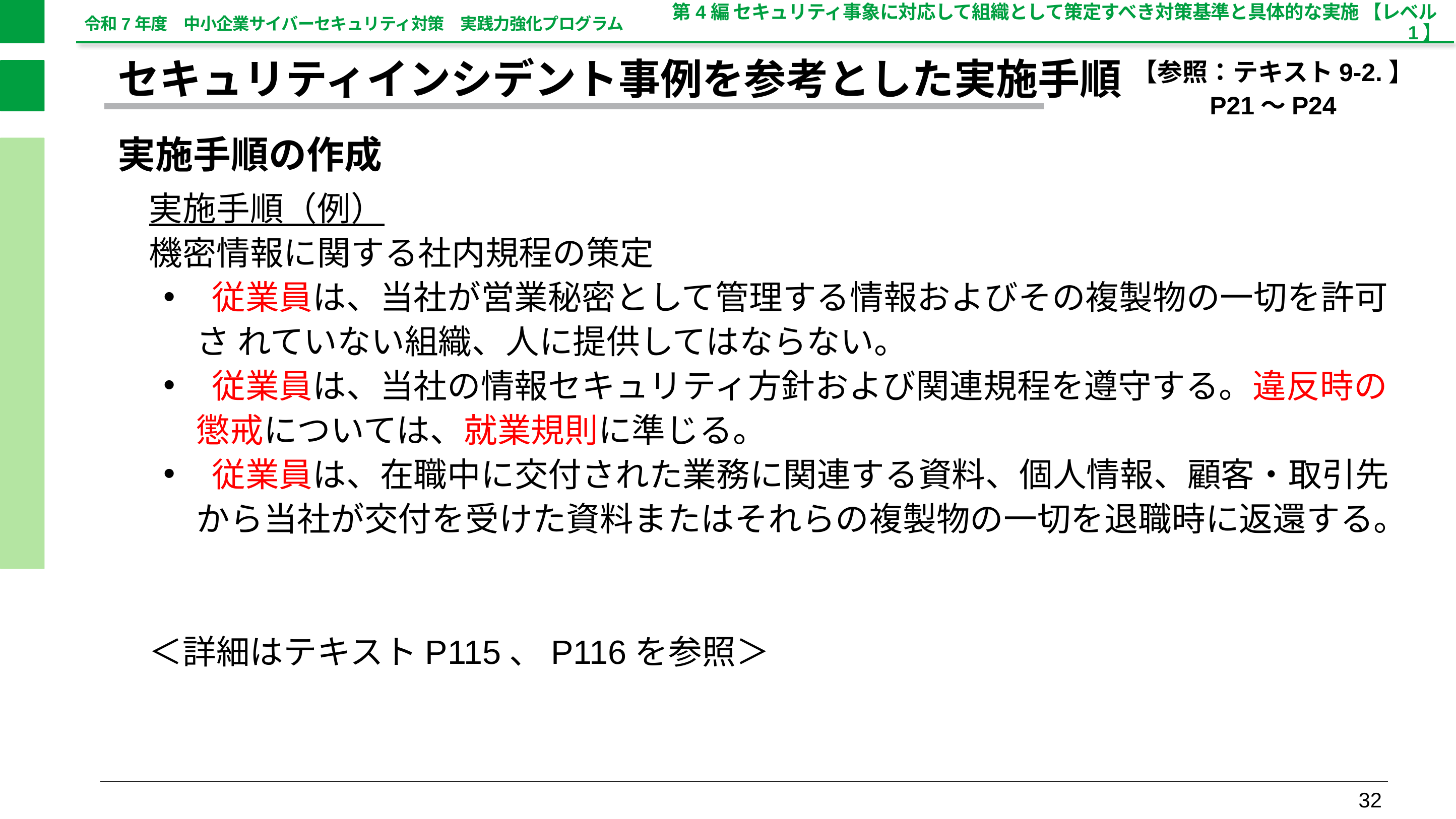

第4編 セキュリティ事象に対応して組織として策定すべき対策基準と具体的な実施 【レベル1】
【参照：テキスト9-2.】
P21～P24
セキュリティインシデント事例を参考とした実施手順
実施手順の作成
実施手順（例）
機密情報に関する社内規程の策定
 従業員は、当社が営業秘密として管理する情報およびその複製物の一切を許可さ れていない組織、人に提供してはならない。
 従業員は、当社の情報セキュリティ方針および関連規程を遵守する。違反時の懲戒については、就業規則に準じる。
 従業員は、在職中に交付された業務に関連する資料、個人情報、顧客・取引先から当社が交付を受けた資料またはそれらの複製物の一切を退職時に返還する。

＜詳細はテキストP115、P116を参照＞